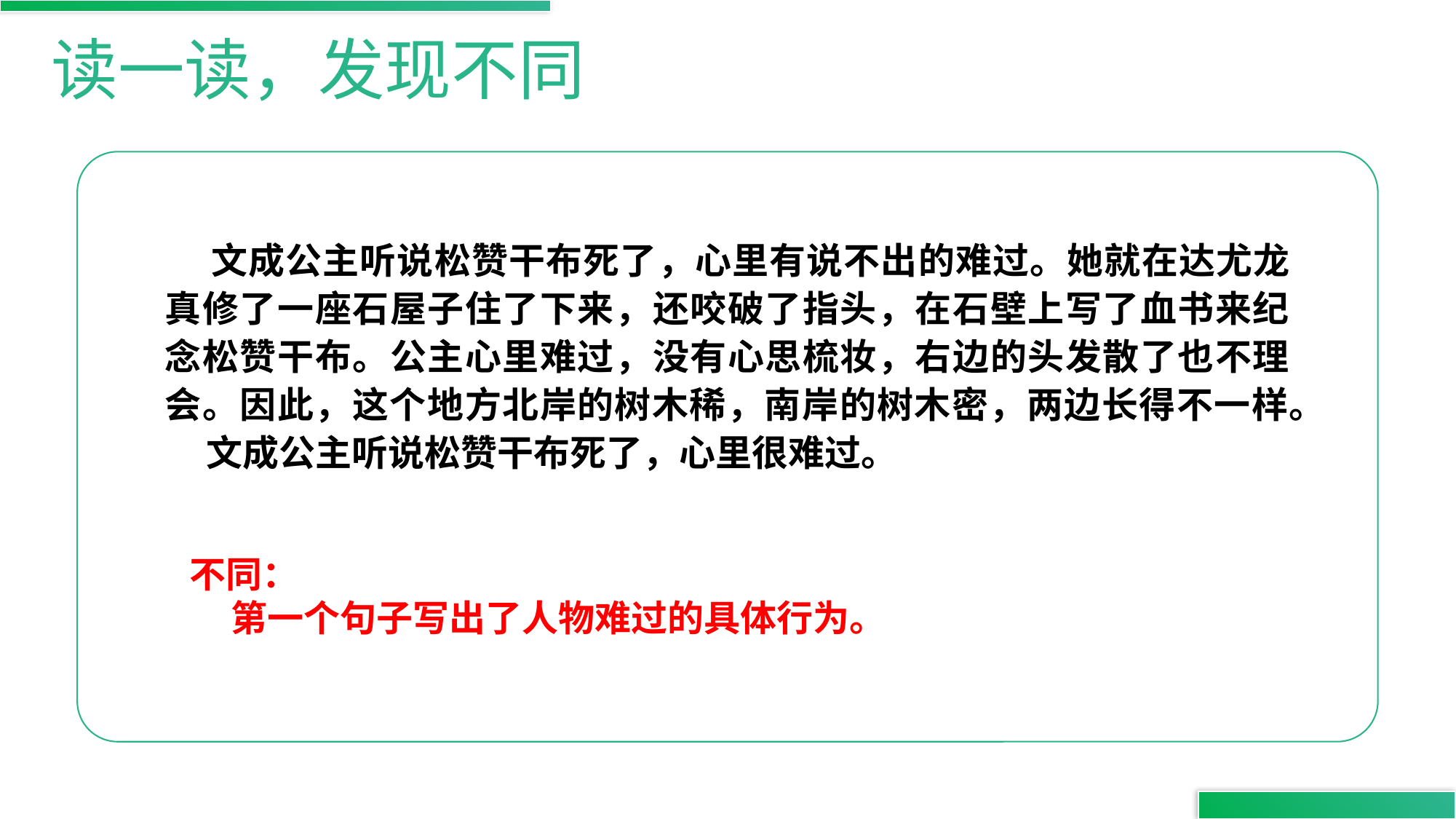

读一读，发现不同
    文成公主听说松赞干布死了，心里有说不出的难过。她就在达尤龙真修了一座石屋子住了下来，还咬破了指头，在石壁上写了血书来纪念松赞干布。公主心里难过，没有心思梳妆，右边的头发散了也不理会。因此，这个地方北岸的树木稀，南岸的树木密，两边长得不一样。
    文成公主听说松赞干布死了，心里很难过。
不同：
    第一个句子写出了人物难过的具体行为。